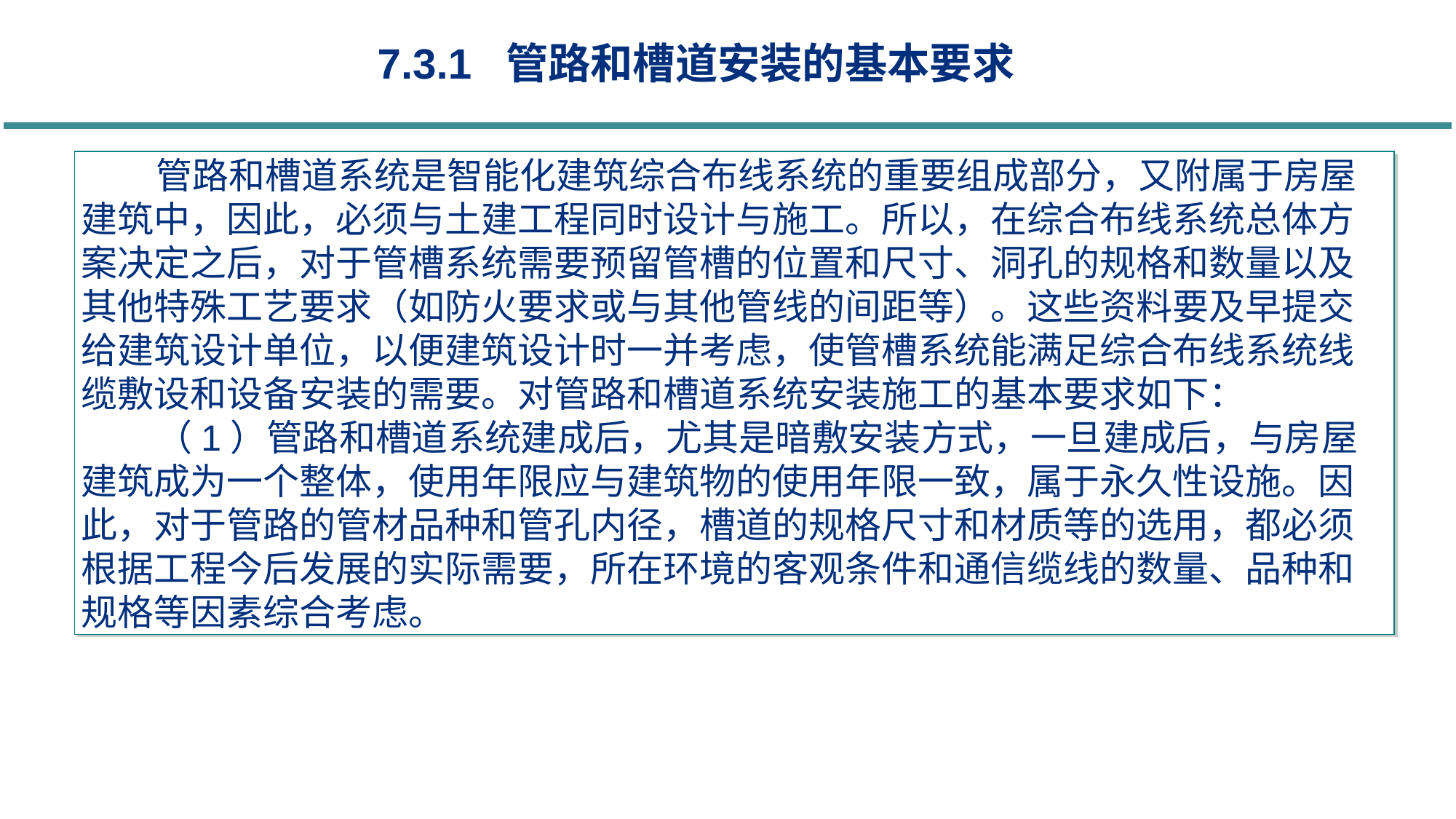

7.3.1  管路和槽道安装的基本要求
管路和槽道系统是智能化建筑综合布线系统的重要组成部分，又附属于房屋建筑中，因此，必须与土建工程同时设计与施工。所以，在综合布线系统总体方案决定之后，对于管槽系统需要预留管槽的位置和尺寸、洞孔的规格和数量以及其他特殊工艺要求（如防火要求或与其他管线的间距等）。这些资料要及早提交给建筑设计单位，以便建筑设计时一并考虑，使管槽系统能满足综合布线系统线缆敷设和设备安装的需要。对管路和槽道系统安装施工的基本要求如下：
（1）管路和槽道系统建成后，尤其是暗敷安装方式，一旦建成后，与房屋建筑成为一个整体，使用年限应与建筑物的使用年限一致，属于永久性设施。因此，对于管路的管材品种和管孔内径，槽道的规格尺寸和材质等的选用，都必须根据工程今后发展的实际需要，所在环境的客观条件和通信缆线的数量、品种和规格等因素综合考虑。